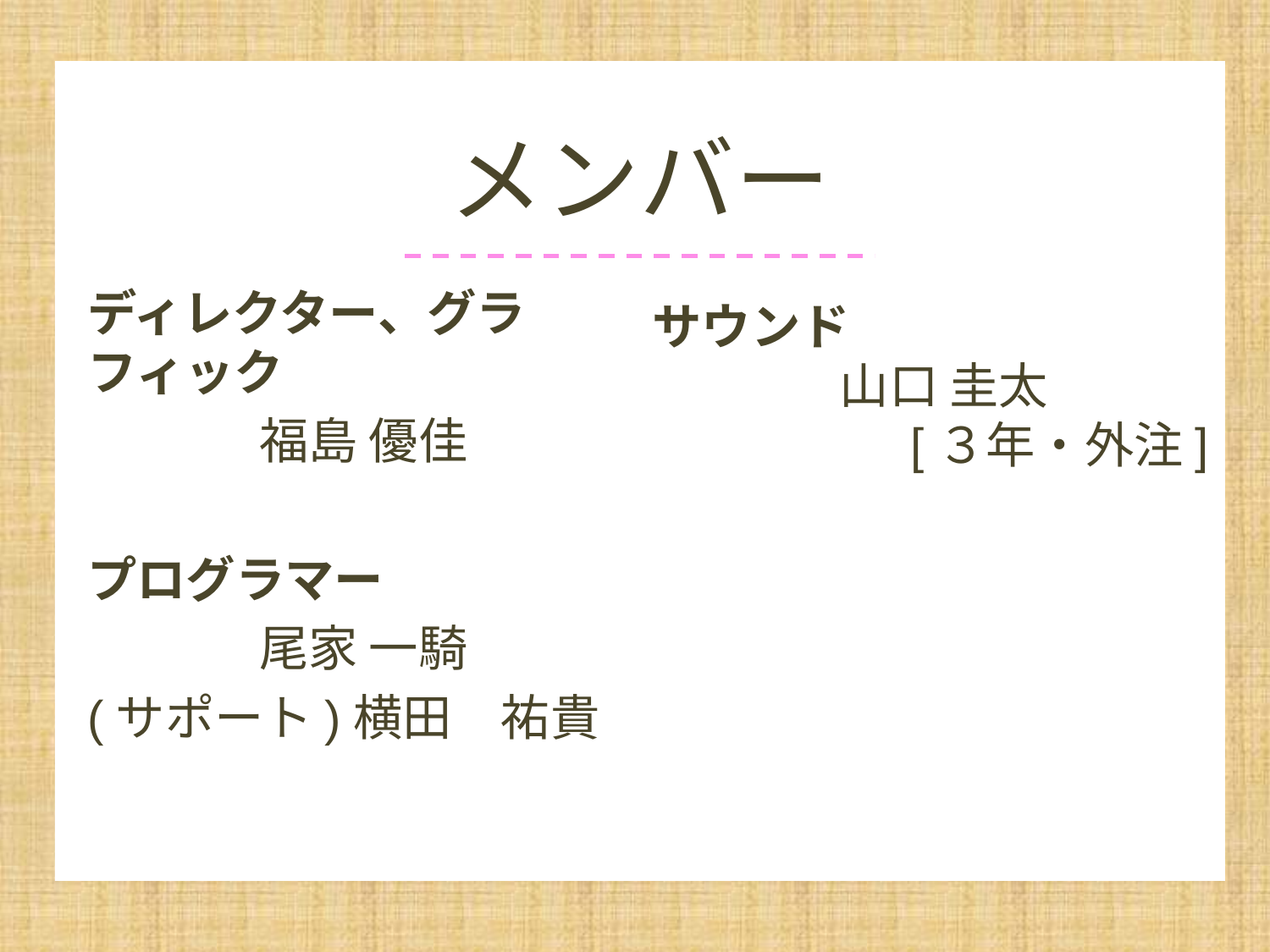

# メンバー

ディレクター、グラフィック
	   福島 優佳

プログラマー
	   尾家 一騎
(サポート)横田　祐貴

サウンド
	　 山口 圭太
　　　　　[３年・外注]